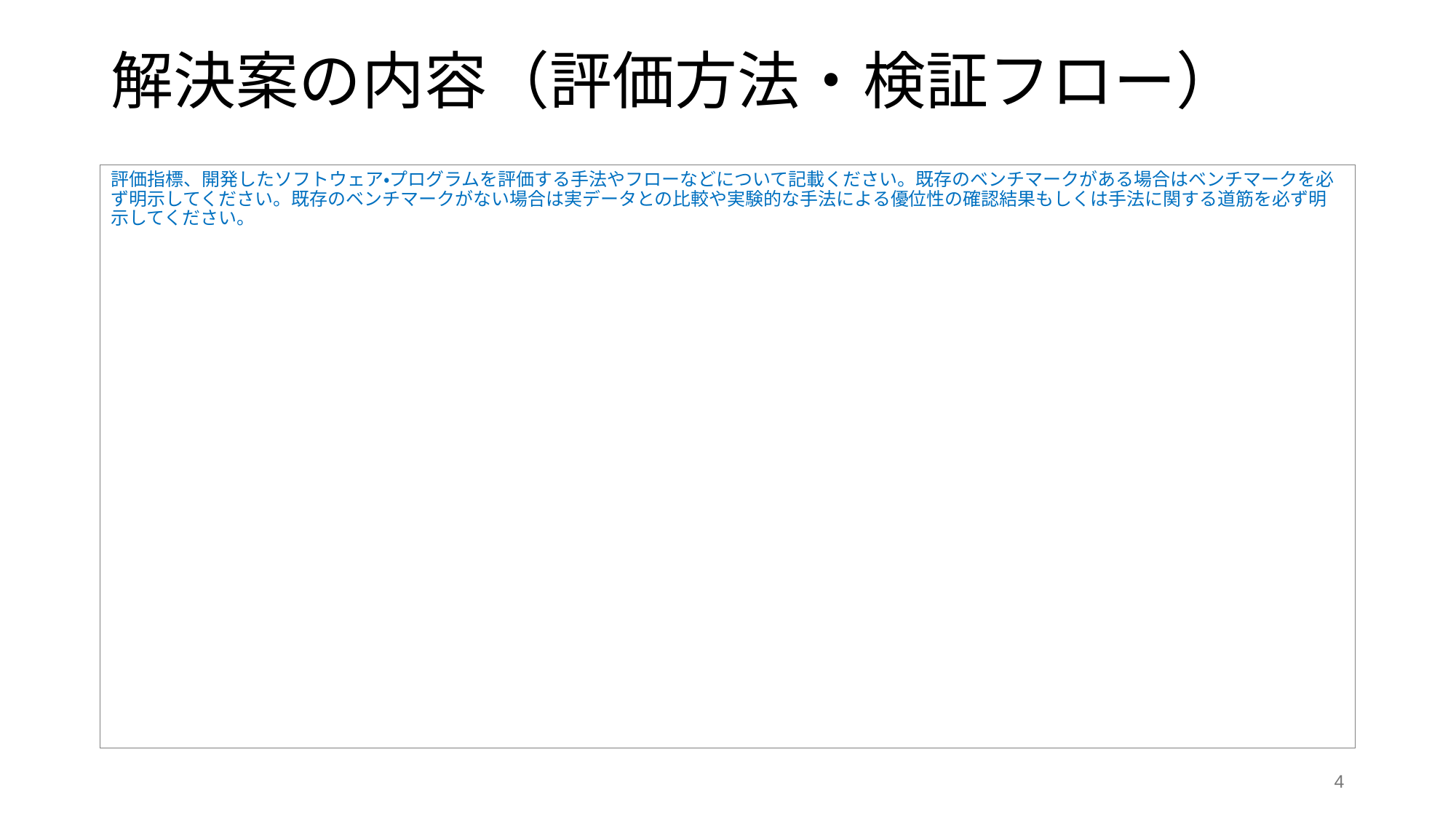

# 解決案の内容（評価方法・検証フロー）
評価指標、開発したソフトウェア・プログラムを評価する手法やフローなどについて記載ください。既存のベンチマークがある場合はベンチマークを必ず明示してください。既存のベンチマークがない場合は実データとの比較や実験的な手法による優位性の確認結果もしくは手法に関する道筋を必ず明示してください。
4